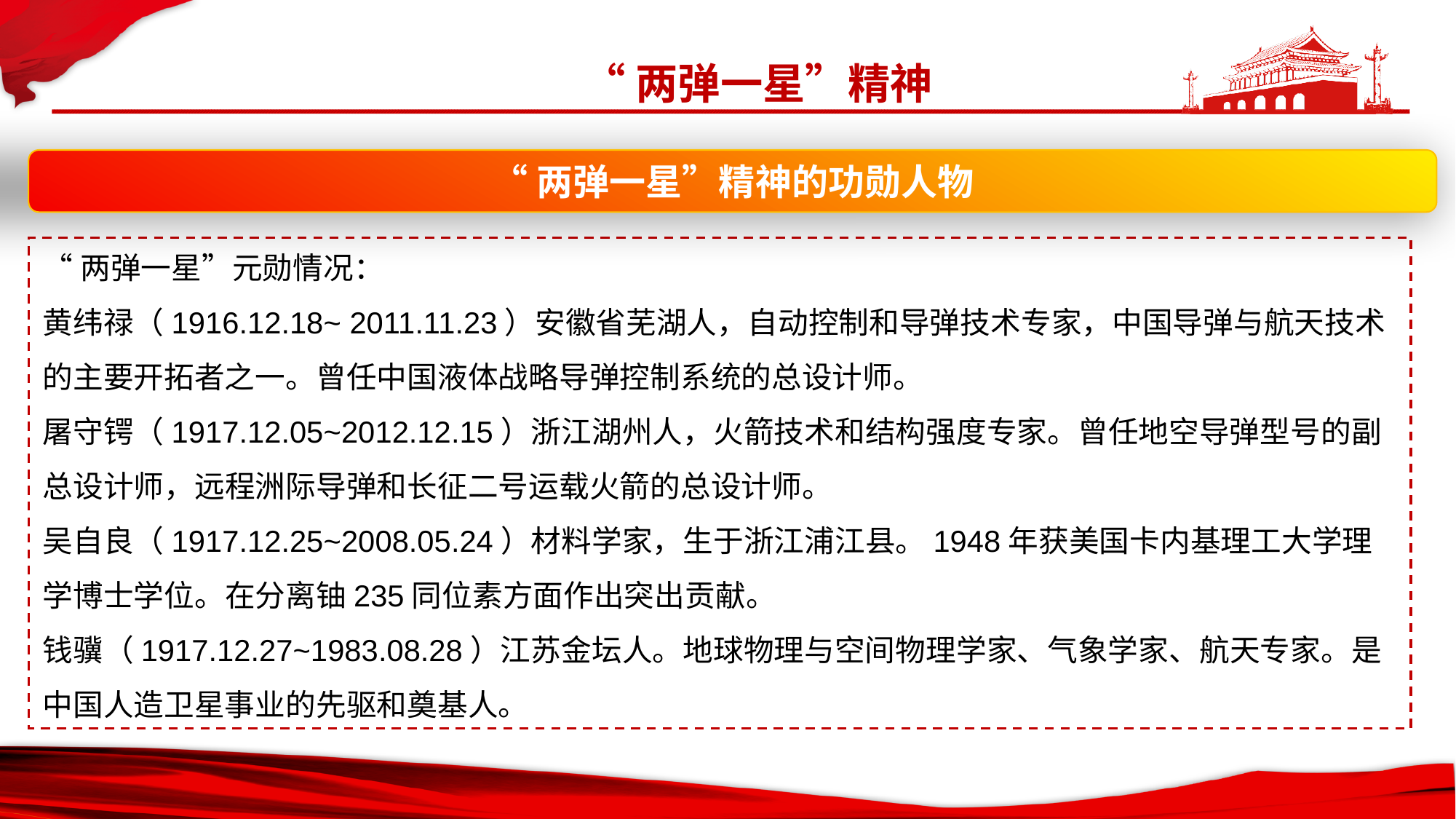

“两弹一星”精神
“两弹一星”精神的功勋人物
“两弹一星”元勋情况：
黄纬禄（1916.12.18~ 2011.11.23）安徽省芜湖人，自动控制和导弹技术专家，中国导弹与航天技术的主要开拓者之一。曾任中国液体战略导弹控制系统的总设计师。
屠守锷（1917.12.05~2012.12.15）浙江湖州人，火箭技术和结构强度专家。曾任地空导弹型号的副总设计师，远程洲际导弹和长征二号运载火箭的总设计师。
吴自良（1917.12.25~2008.05.24）材料学家，生于浙江浦江县。1948年获美国卡内基理工大学理学博士学位。在分离铀235同位素方面作出突出贡献。
钱骥（1917.12.27~1983.08.28）江苏金坛人。地球物理与空间物理学家、气象学家、航天专家。是中国人造卫星事业的先驱和奠基人。